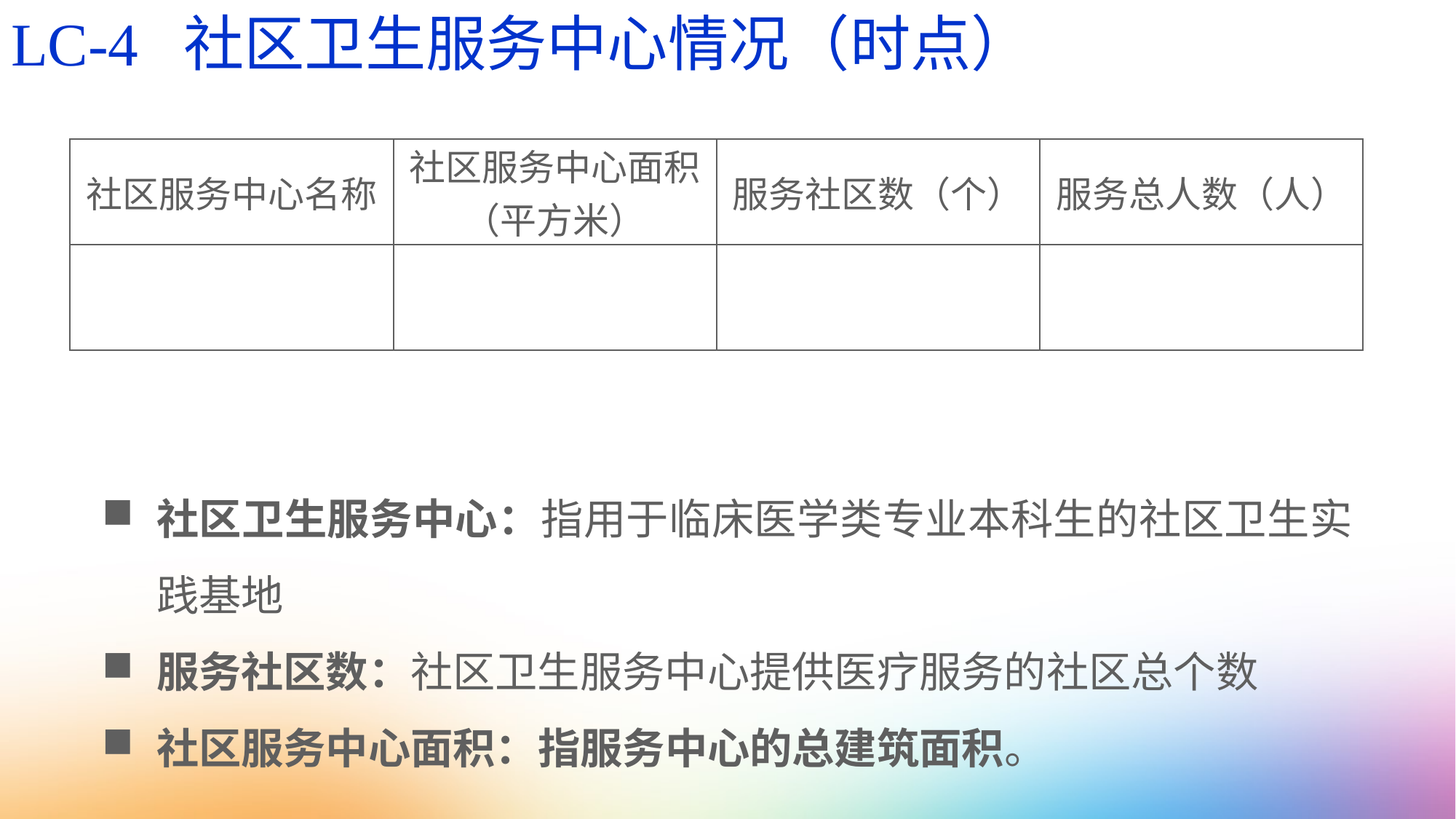

LC-4  社区卫生服务中心情况（时点）
| 社区服务中心名称 | 社区服务中心面积（平方米） | 服务社区数（个） | 服务总人数（人） |
| --- | --- | --- | --- |
|  |  |  |  |
社区卫生服务中心：指用于临床医学类专业本科生的社区卫生实践基地
服务社区数：社区卫生服务中心提供医疗服务的社区总个数
社区服务中心面积：指服务中心的总建筑面积。